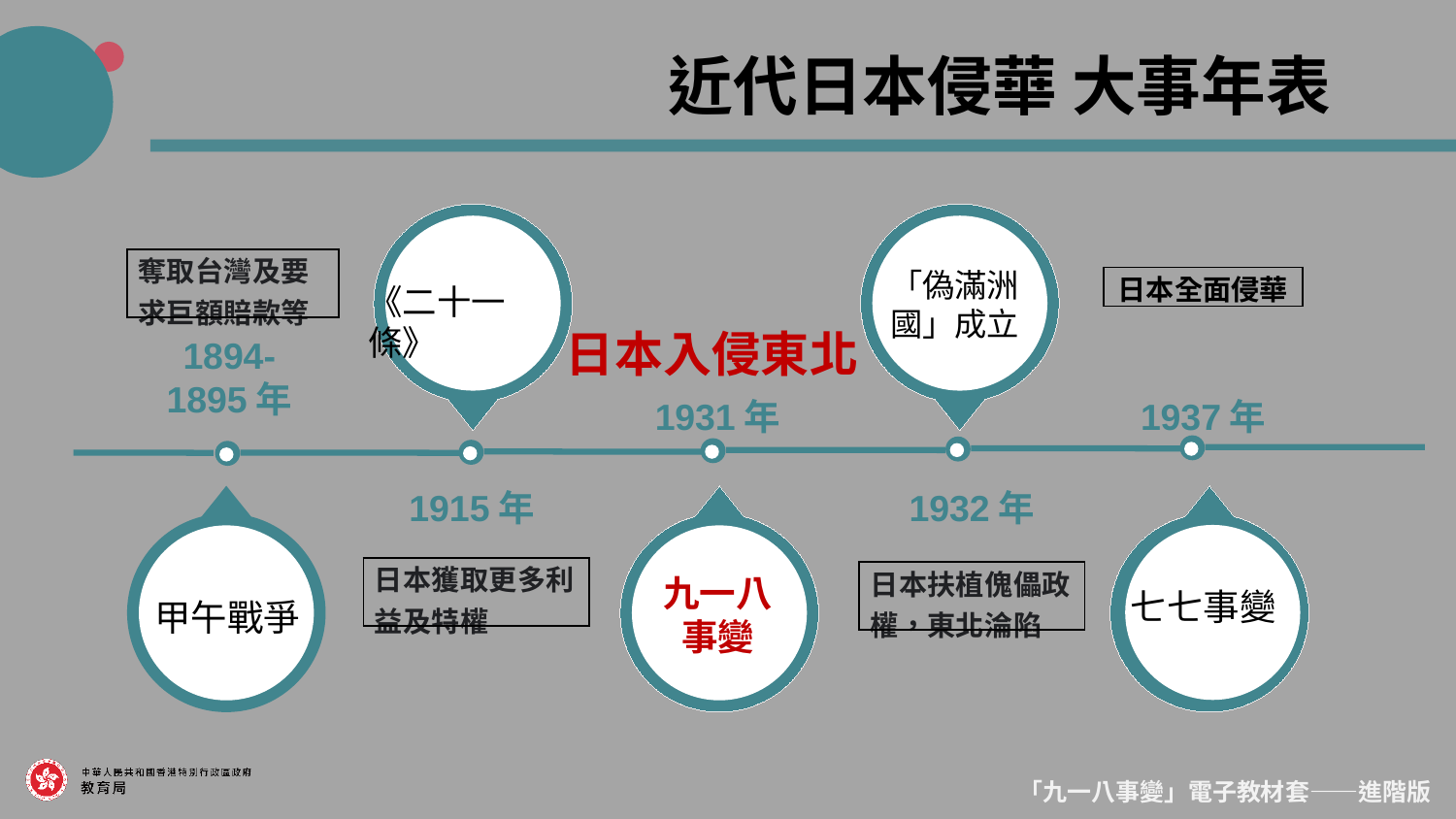

近代日本侵華 大事年表

《二十一條》
1915年

「偽滿洲國」成立
1932年
| 奪取台灣及要求巨額賠款等 |
| --- |
| 日本全面侵華 |
| --- |
日本入侵東北
1894-1895年

甲午戰爭
1931年

九一八
事變
1937年

七七事變

| 日本獲取更多利益及特權 |
| --- |
| 日本扶植傀儡政權，東北淪陷 |
| --- |